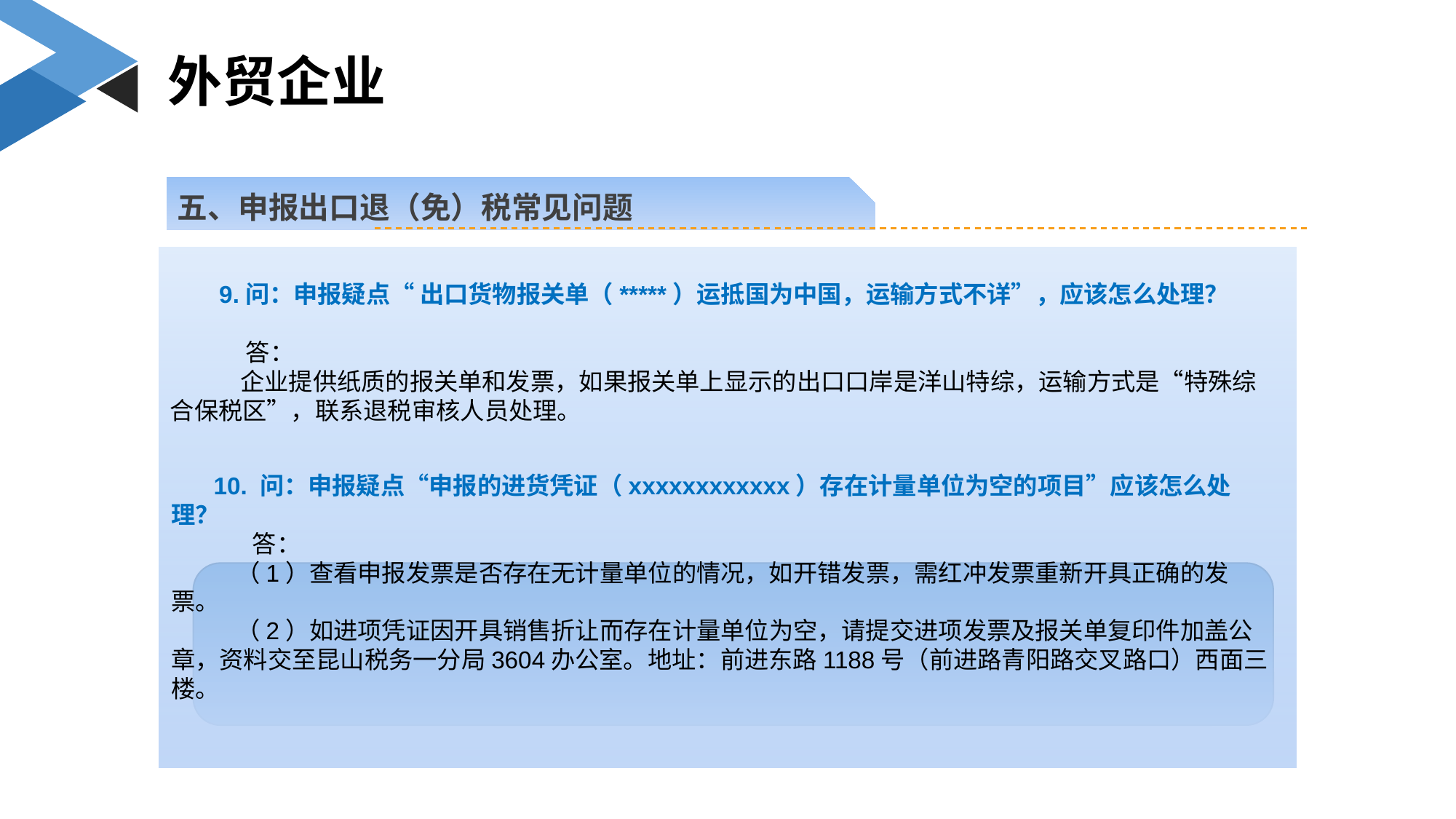

外贸企业

五、申报出口退（免）税常见问题

 9.问：申报疑点“ 出口货物报关单（*****）运抵国为中国，运输方式不详”，应该怎么处理？

       答：
      企业提供纸质的报关单和发票，如果报关单上显示的出口口岸是洋山特综，运输方式是“特殊综合保税区”，联系退税审核人员处理。
10. 问：申报疑点“申报的进货凭证（xxxxxxxxxxxx）存在计量单位为空的项目”应该怎么处理？
        答：
     （1）查看申报发票是否存在无计量单位的情况，如开错发票，需红冲发票重新开具正确的发票。
     （2）如进项凭证因开具销售折让而存在计量单位为空，请提交进项发票及报关单复印件加盖公章，资料交至昆山税务一分局3604办公室。地址：前进东路1188号（前进路青阳路交叉路口）西面三楼。